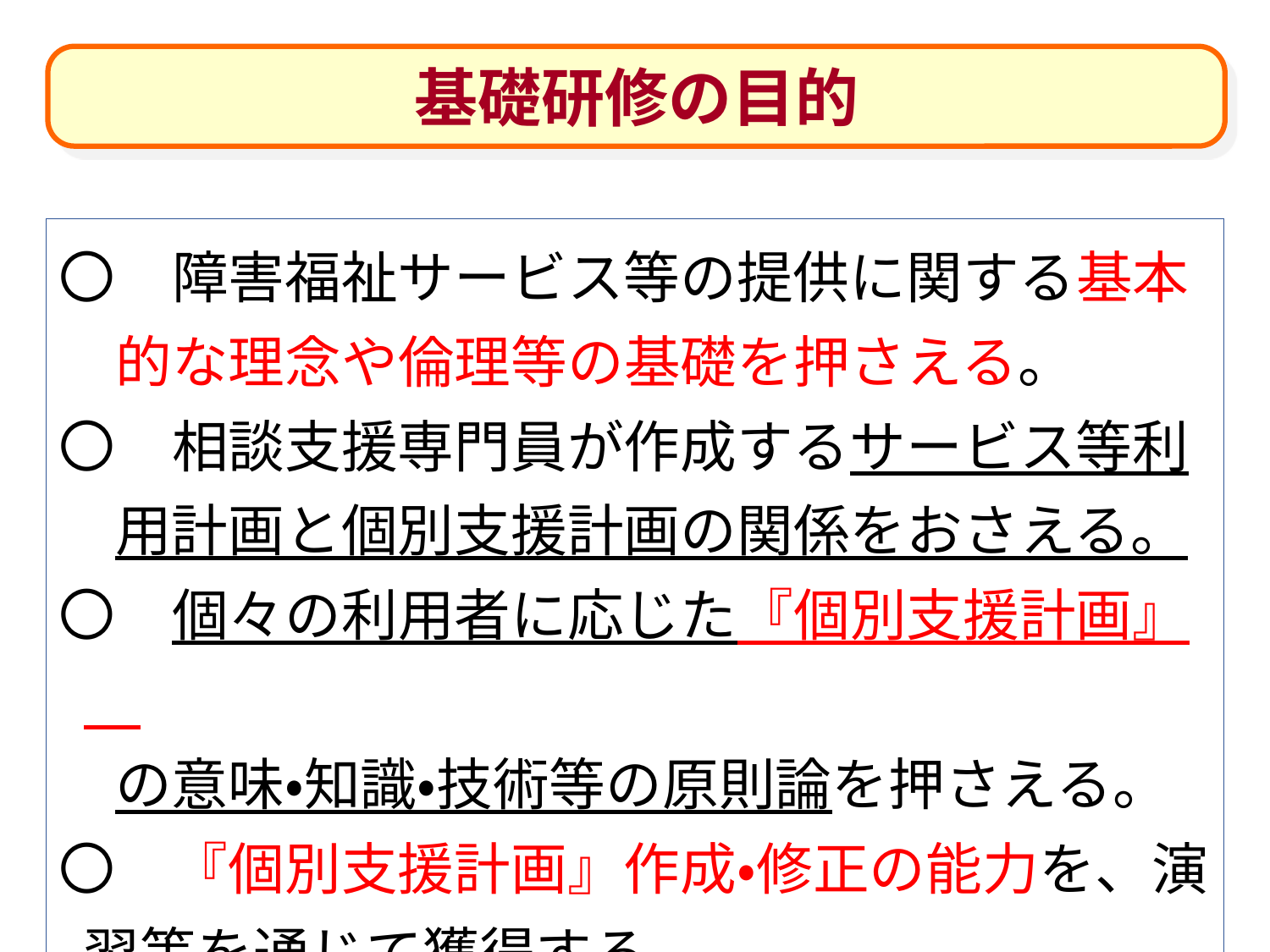

基礎研修の目的
〇　障害福祉サービス等の提供に関する基本
　的な理念や倫理等の基礎を押さえる。
〇　相談支援専門員が作成するサービス等利
　用計画と個別支援計画の関係をおさえる。
〇　個々の利用者に応じた『個別支援計画』
　の意味・知識・技術等の原則論を押さえる。
〇　『個別支援計画』作成・修正の能力を、演習等を通じて獲得する。